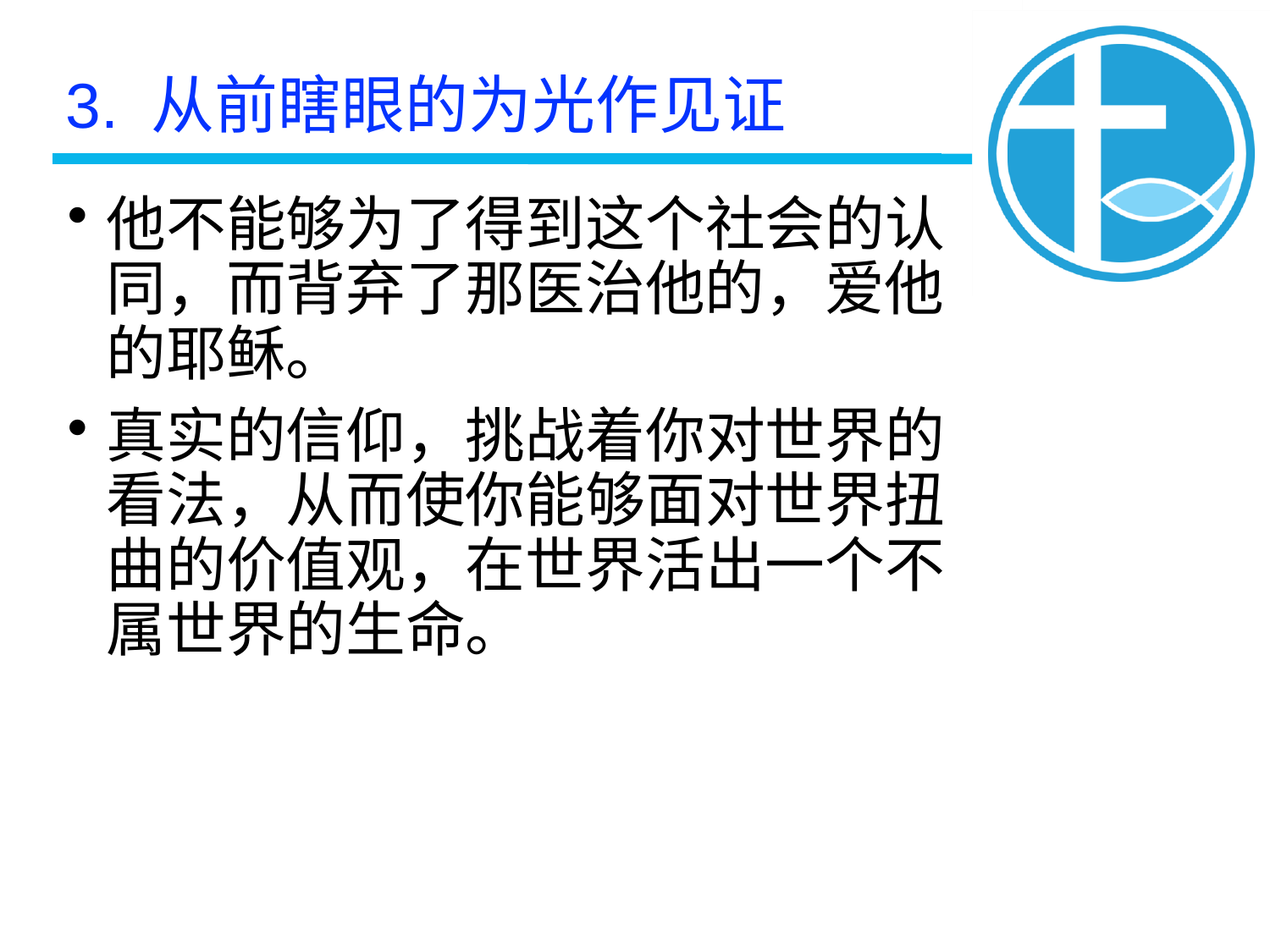

3. 从前瞎眼的为光作见证
他不能够为了得到这个社会的认同，而背弃了那医治他的，爱他的耶稣。
真实的信仰，挑战着你对世界的看法，从而使你能够面对世界扭曲的价值观，在世界活出一个不属世界的生命。